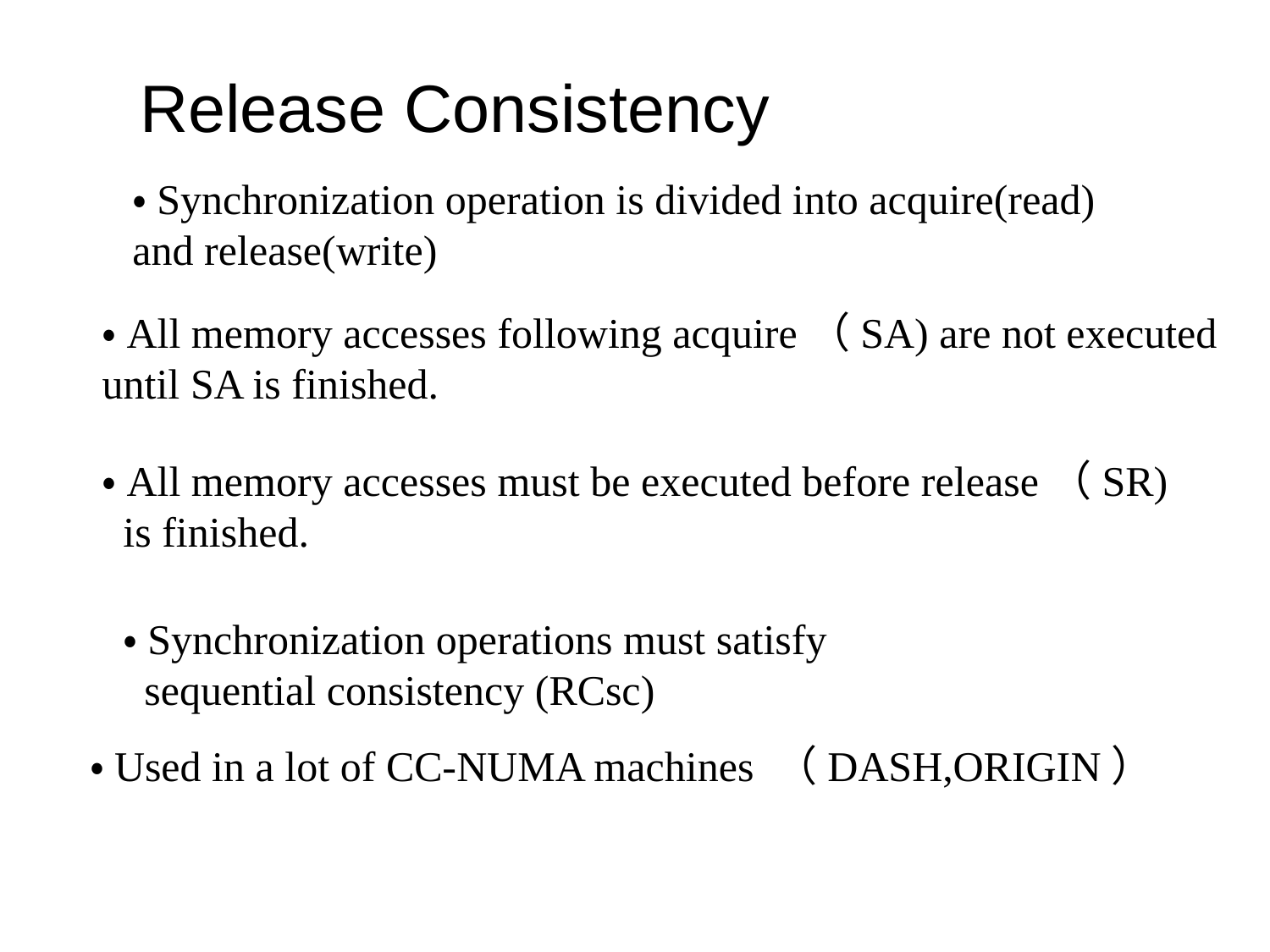

# Release Consistency
・Synchronization operation is divided into acquire(read) and release(write)
・All memory accesses following acquire（SA) are not executed
until SA is finished.
・All memory accesses must be executed before release（SR)
  is finished.
・Synchronization operations must satisfy
  sequential consistency (RCsc)
・Used in a lot of CC-NUMA machines （DASH,ORIGIN）